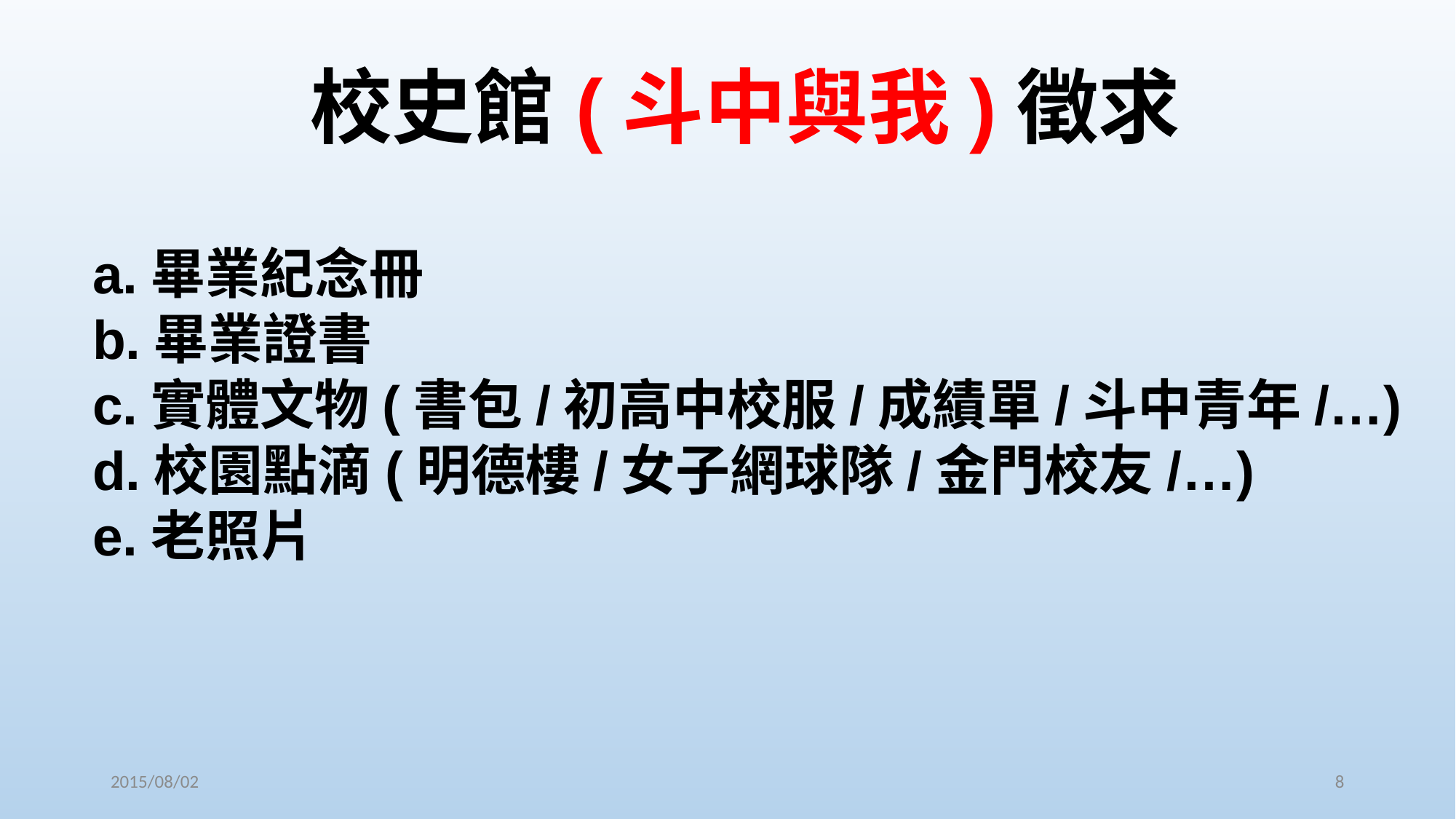

校史館(斗中與我)徵求

a.畢業紀念冊
b.畢業證書
c.實體文物(書包/初高中校服/成績單/斗中青年/…)
d.校園點滴(明德樓/女子網球隊/金門校友/…)
e.老照片
2015/08/02
8